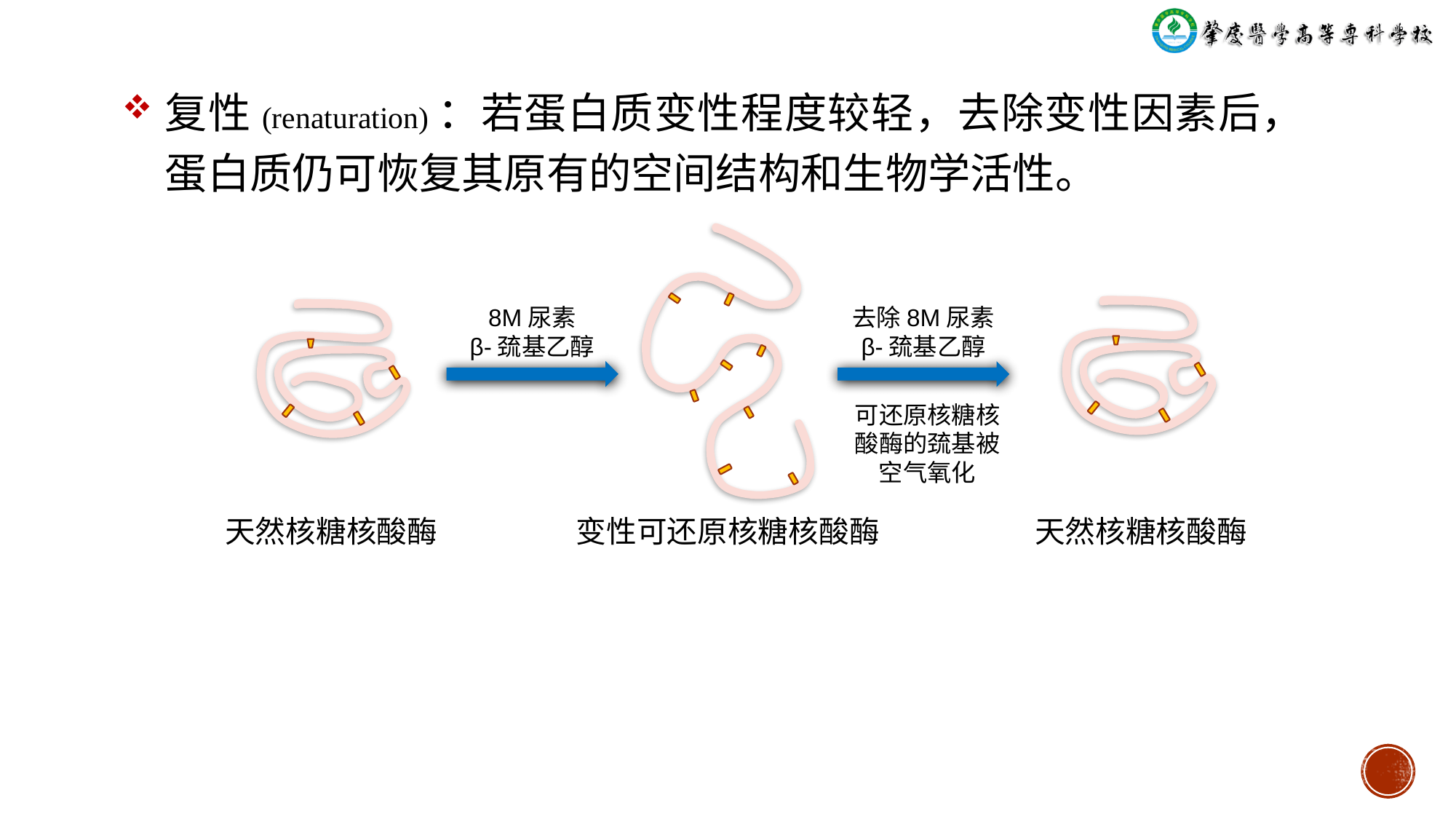

复性(renaturation)：若蛋白质变性程度较轻，去除变性因素后，蛋白质仍可恢复其原有的空间结构和生物学活性。

8M尿素
β-巯基乙醇
去除8M尿素
β-巯基乙醇

可还原核糖核酸酶的巯基被空气氧化

天然核糖核酸酶
变性可还原核糖核酸酶
天然核糖核酸酶